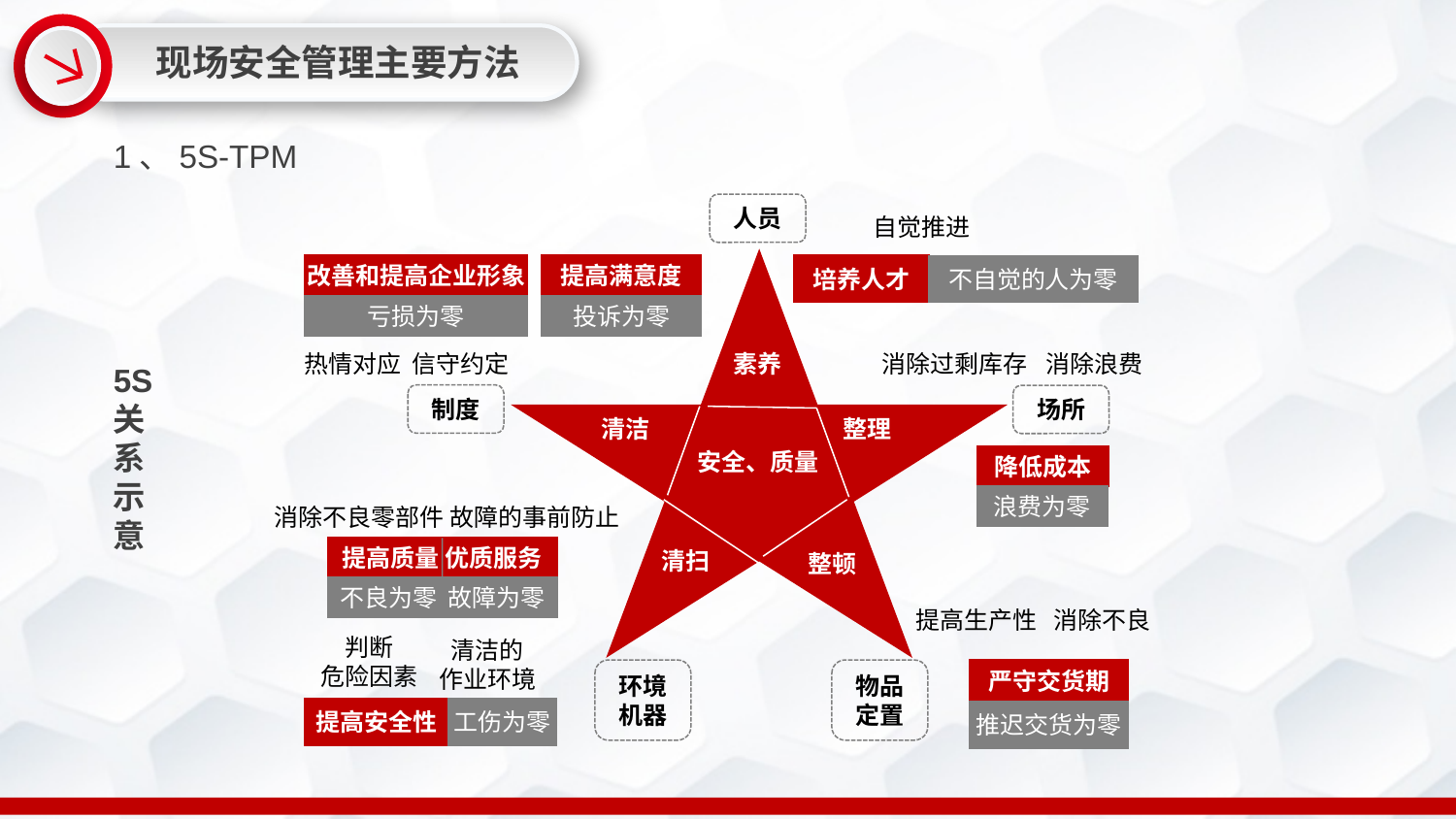

现场安全管理主要方法
1、5S-TPM
人员
自觉推进
改善和提高企业形象
亏损为零

提高满意度
投诉为零
培养人才
不自觉的人为零
素养
热情对应
信守约定
消除过剩库存
消除浪费
5S关系示意
制度
场所
清洁

整理

安全、质量
降低成本
浪费为零
消除不良零部件
故障的事前防止

提高质量 优质服务
不良为零  故障为零

清扫
整顿
提高生产性
消除不良
清洁的
作业环境
判断
危险因素
环境
机器
物品
定置
严守交货期
推迟交货为零
提高安全性
工伤为零